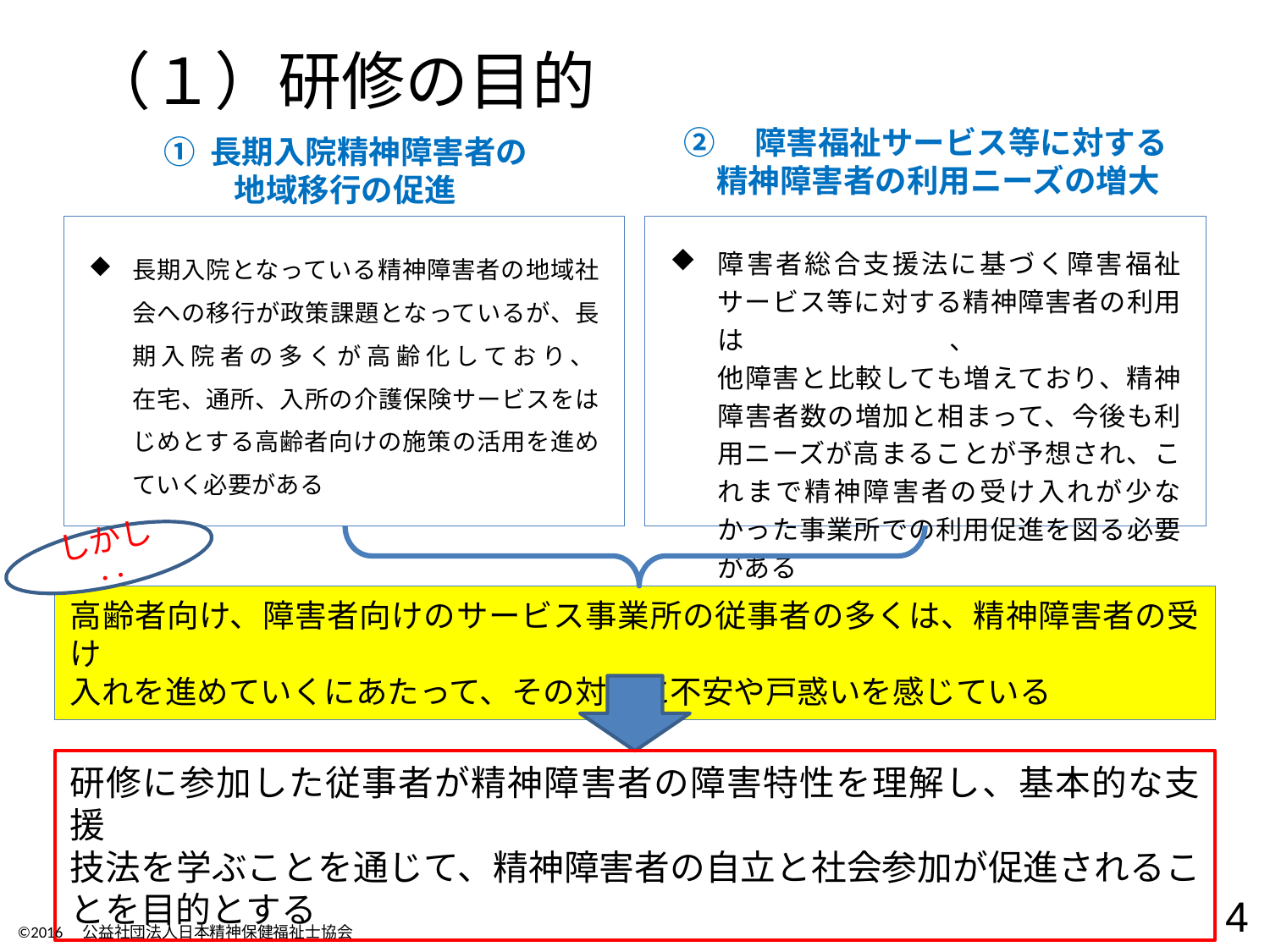

（１）研修の目的
#
②　障害福祉サービス等に対する
精神障害者の利用ニーズの増大
① 長期入院精神障害者の
地域移行の促進
長期入院となっている精神障害者の地域社会への移行が政策課題となっているが、長期入院者の多くが高齢化しており、
在宅、通所、入所の介護保険サービスをはじめとする高齢者向けの施策の活用を進めていく必要がある
障害者総合支援法に基づく障害福祉サービス等に対する精神障害者の利用は、
他障害と比較しても増えており、精神障害者数の増加と相まって、今後も利用ニーズが高まることが予想され、これまで精神障害者の受け入れが少なかった事業所での利用促進を図る必要がある

しかし‥
高齢者向け、障害者向けのサービス事業所の従事者の多くは、精神障害者の受け
入れを進めていくにあたって、その対応に不安や戸惑いを感じている

研修に参加した従事者が精神障害者の障害特性を理解し、基本的な支援
技法を学ぶことを通じて、精神障害者の自立と社会参加が促進されることを目的とする
4
©2016　公益社団法人日本精神保健福祉士協会